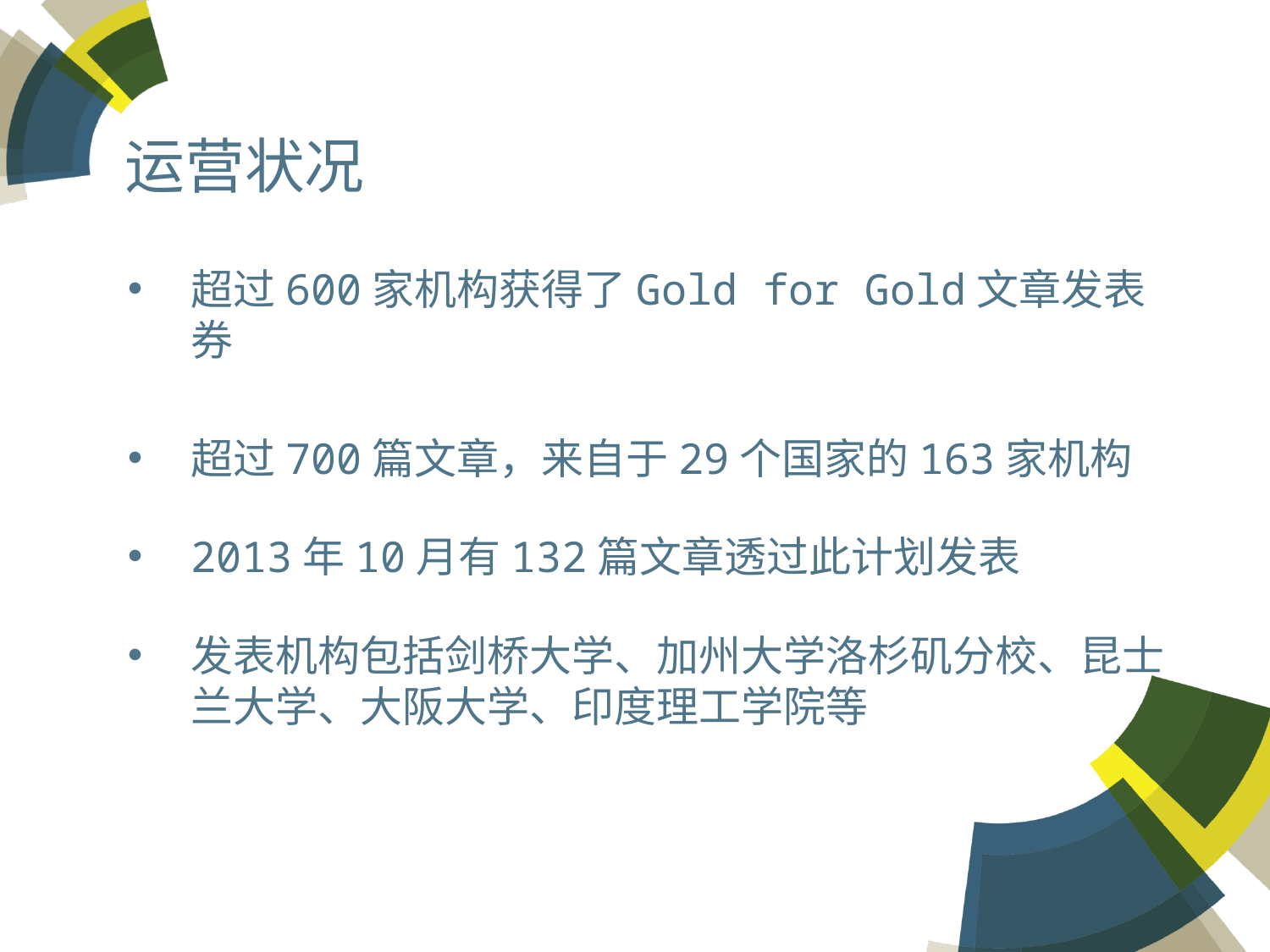

# 运营状况
超过600家机构获得了Gold for Gold文章发表券

超过700篇文章，来自于29个国家的163家机构

2013年10月有132篇文章透过此计划发表

发表机构包括剑桥大学、加州大学洛杉矶分校、昆士兰大学、大阪大学、印度理工学院等